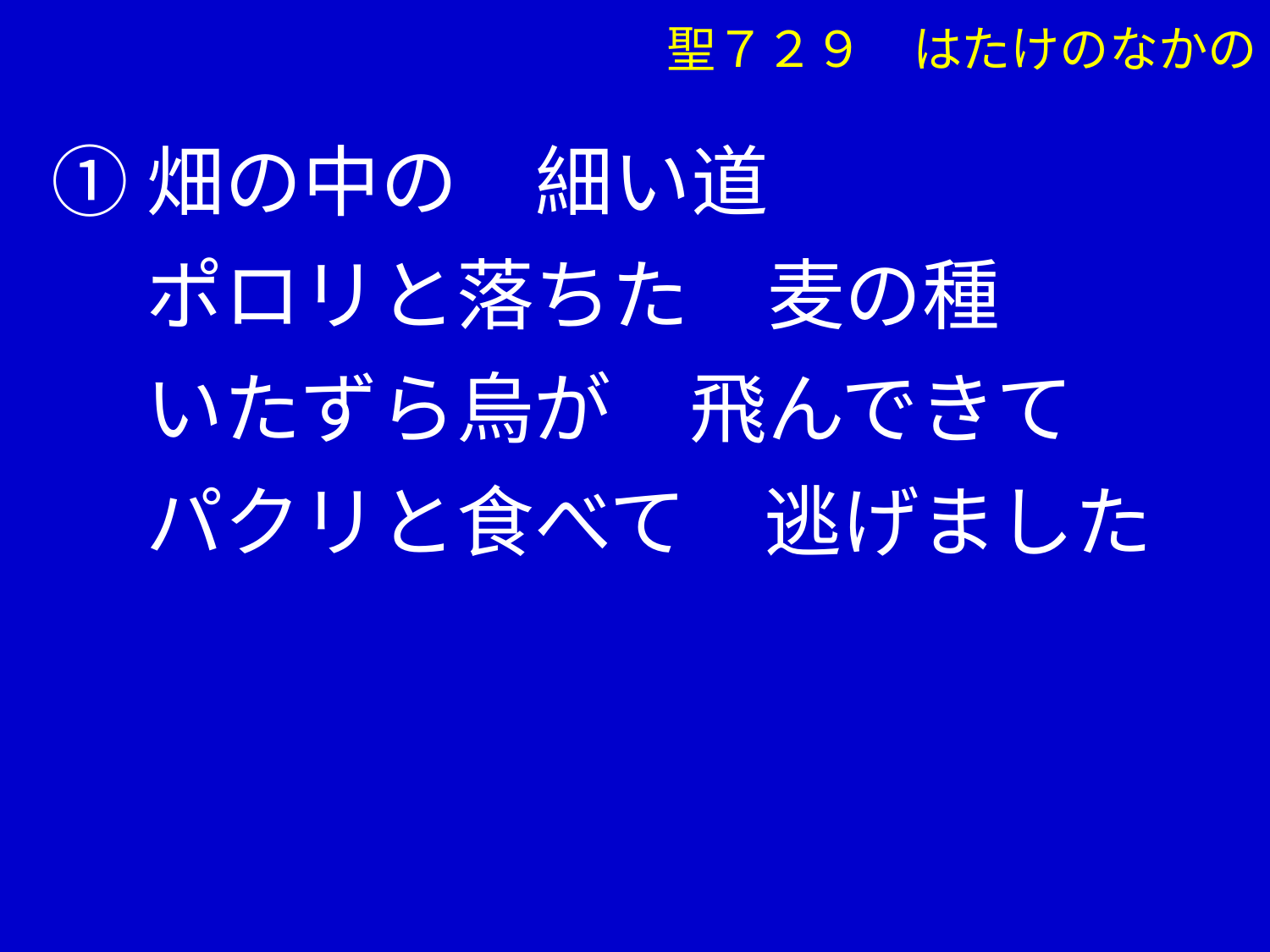

聖７２９　はたけのなかの
①畑の中の　細い道
　 ポロリと落ちた　麦の種
　 いたずら烏が　飛んできて
　 パクリと食べて　逃げました